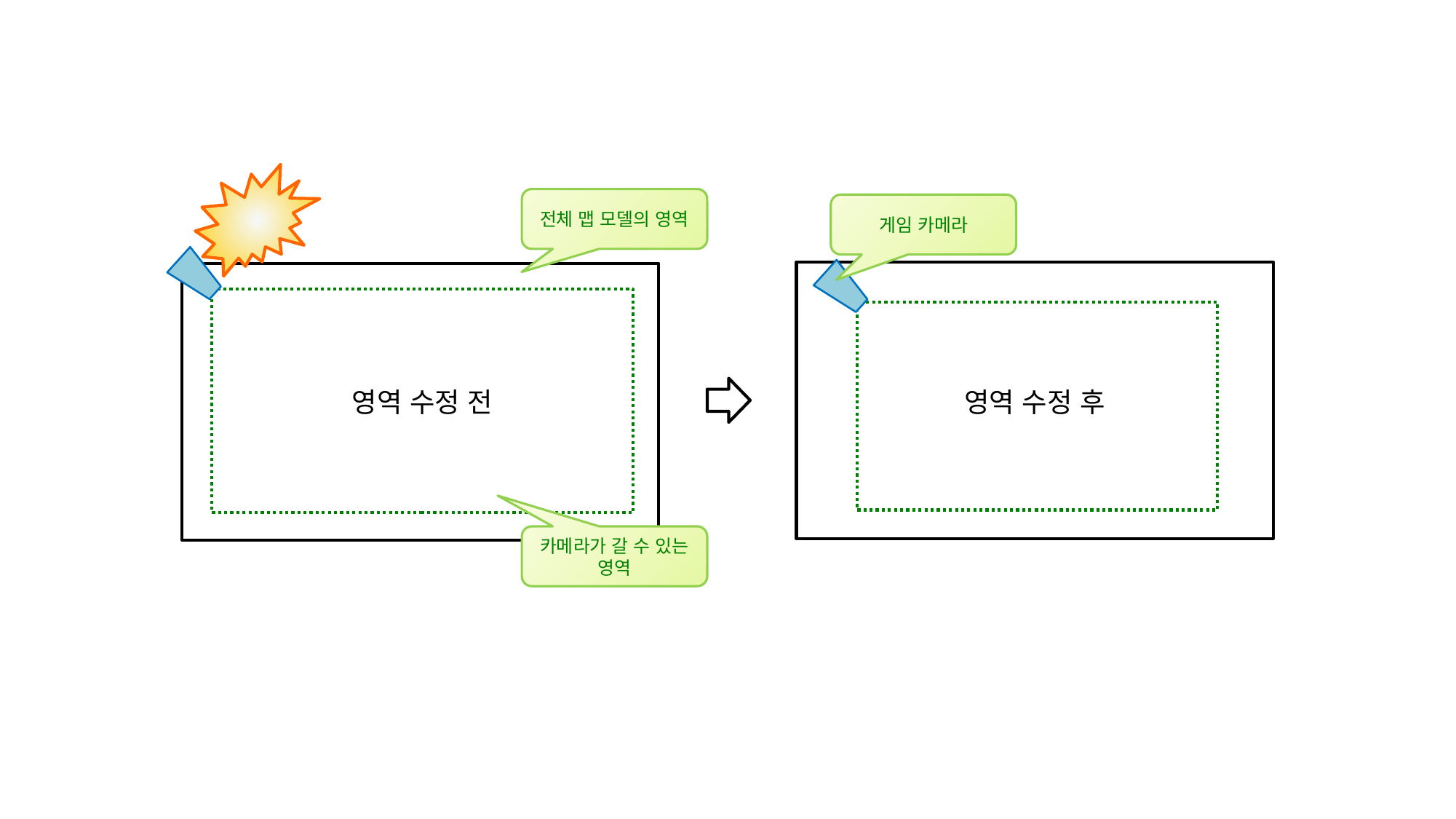

전체 맵 모델의 영역
게임 카메라

영역 수정 전
영역 수정 후
카메라가 갈 수 있는 영역